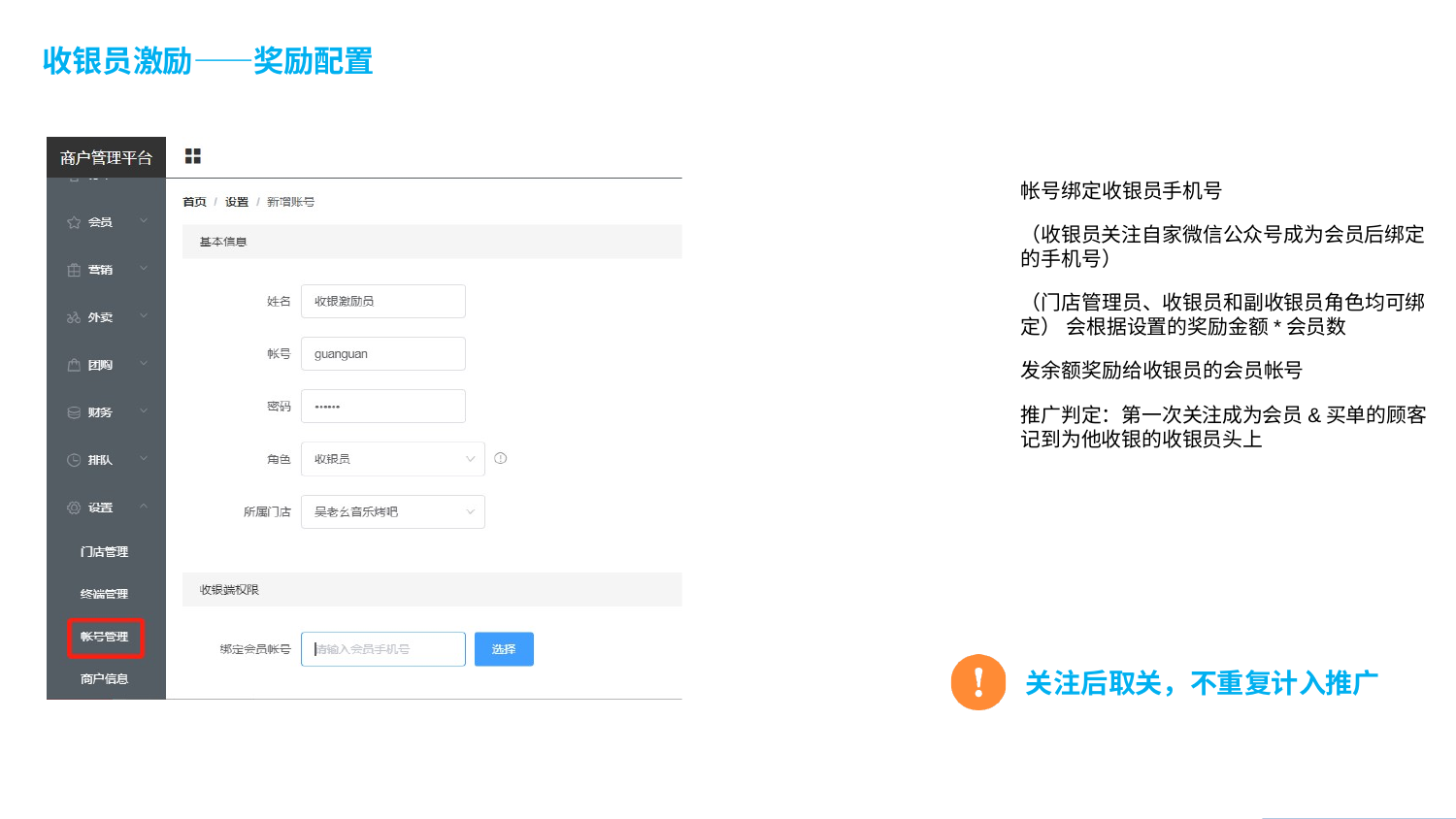

# 收银员激励——奖励配置

帐号绑定收银员手机号
（收银员关注自家微信公众号成为会员后绑定的手机号）
（门店管理员、收银员和副收银员角色均可绑定） 会根据设置的奖励金额*会员数
发余额奖励给收银员的会员帐号
推广判定：第一次关注成为会员&买单的顾客 记到为他收银的收银员头上

关注后取关，不重复计入推广